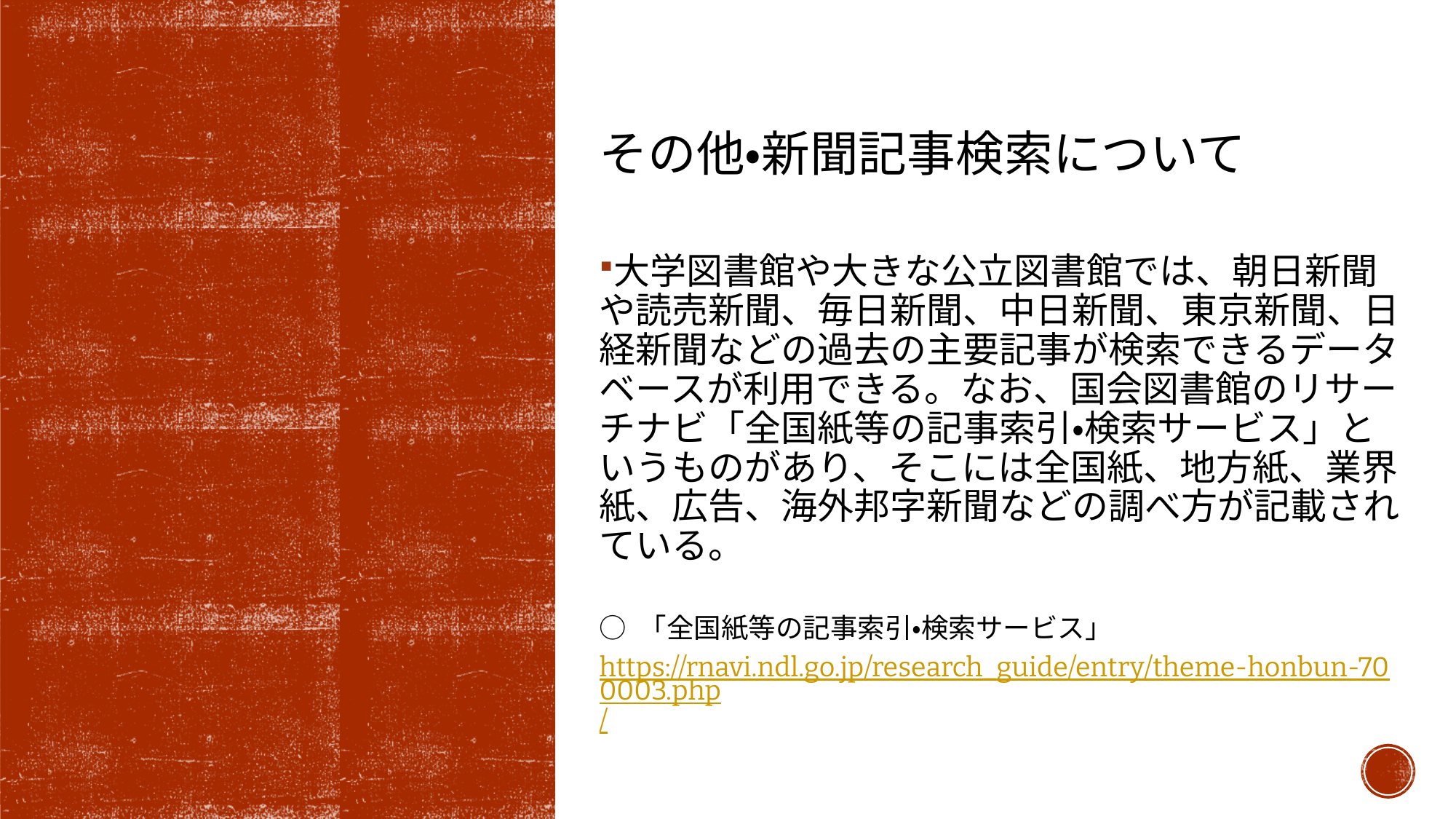

その他・新聞記事検索について

大学図書館や大きな公立図書館では、朝日新聞や読売新聞、毎日新聞、中日新聞、東京新聞、日経新聞などの過去の主要記事が検索できるデータベースが利用できる。なお、国会図書館のリサーチナビ「全国紙等の記事索引・検索サービス」というものがあり、そこには全国紙、地方紙、業界紙、広告、海外邦字新聞などの調べ方が記載されている。

○ 「全国紙等の記事索引・検索サービス」
https://rnavi.ndl.go.jp/research_guide/entry/theme-honbun-700003.php/

16